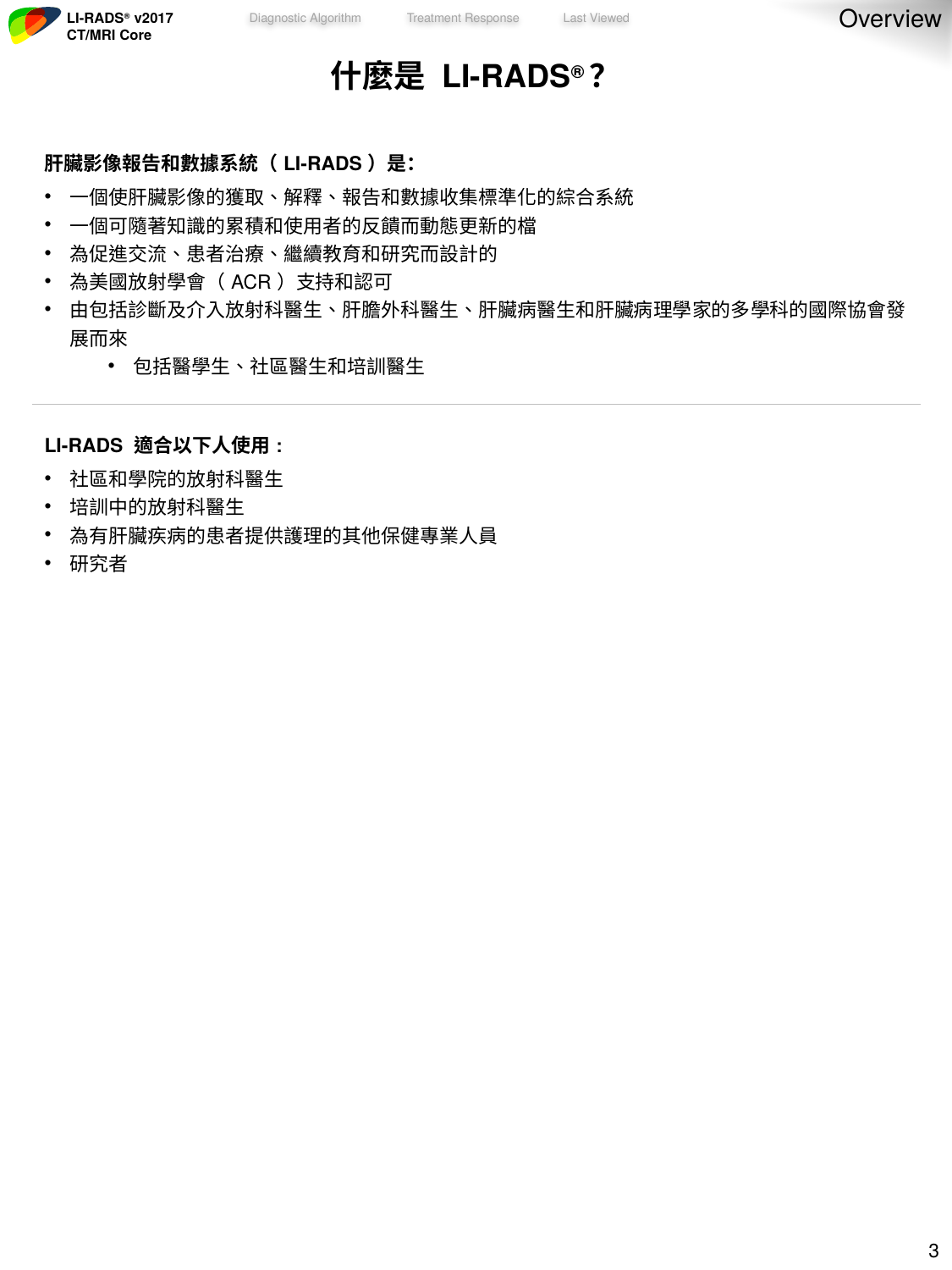

Overview
| 什麼是 LI-RADS®？ |
| --- |
| 肝臟影像報告和數據系統（LI-RADS）是： 一個使肝臟影像的獲取、解釋、報告和數據收集標準化的綜合系統 一個可隨著知識的累積和使用者的反饋而動態更新的檔 為促進交流、患者治療、繼續教育和研究而設計的 為美國放射學會（ACR）支持和認可 由包括診斷及介入放射科醫生、肝膽外科醫生、肝臟病醫生和肝臟病理學家的多學科的國際協會發展而來 包括醫學生、社區醫生和培訓醫生 |
| LI-RADS 適合以下人使用: 社區和學院的放射科醫生 培訓中的放射科醫生 為有肝臟疾病的患者提供護理的其他保健專業人員 研究者 |
3